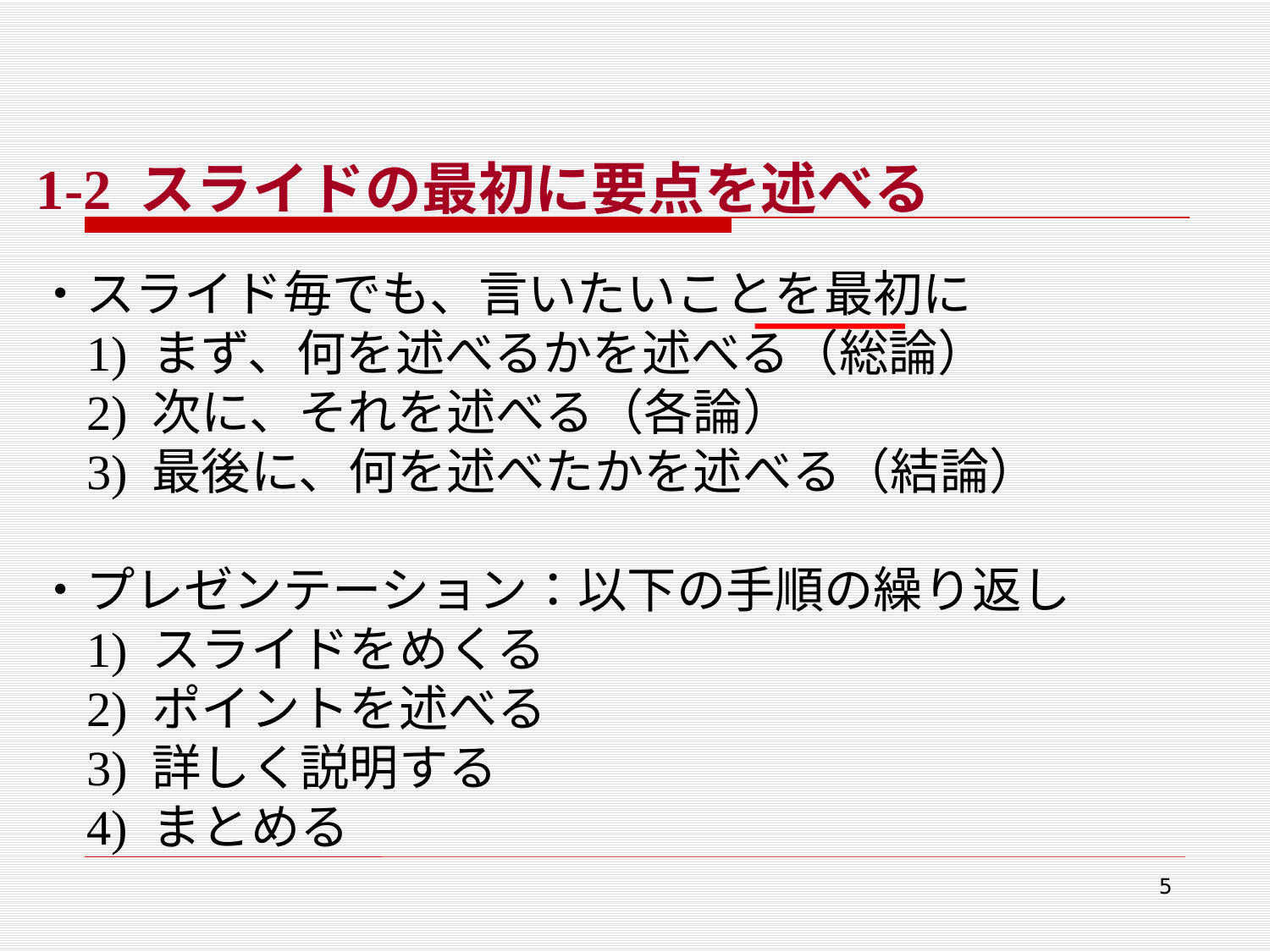

1-2 スライドの最初に要点を述べる

・スライド毎でも、言いたいことを最初に
	1) まず、何を述べるかを述べる（総論）
	2) 次に、それを述べる（各論）
	3) 最後に、何を述べたかを述べる（結論）

・プレゼンテーション：以下の手順の繰り返し
	1) スライドをめくる
	2) ポイントを述べる
	3) 詳しく説明する
	4) まとめる

5